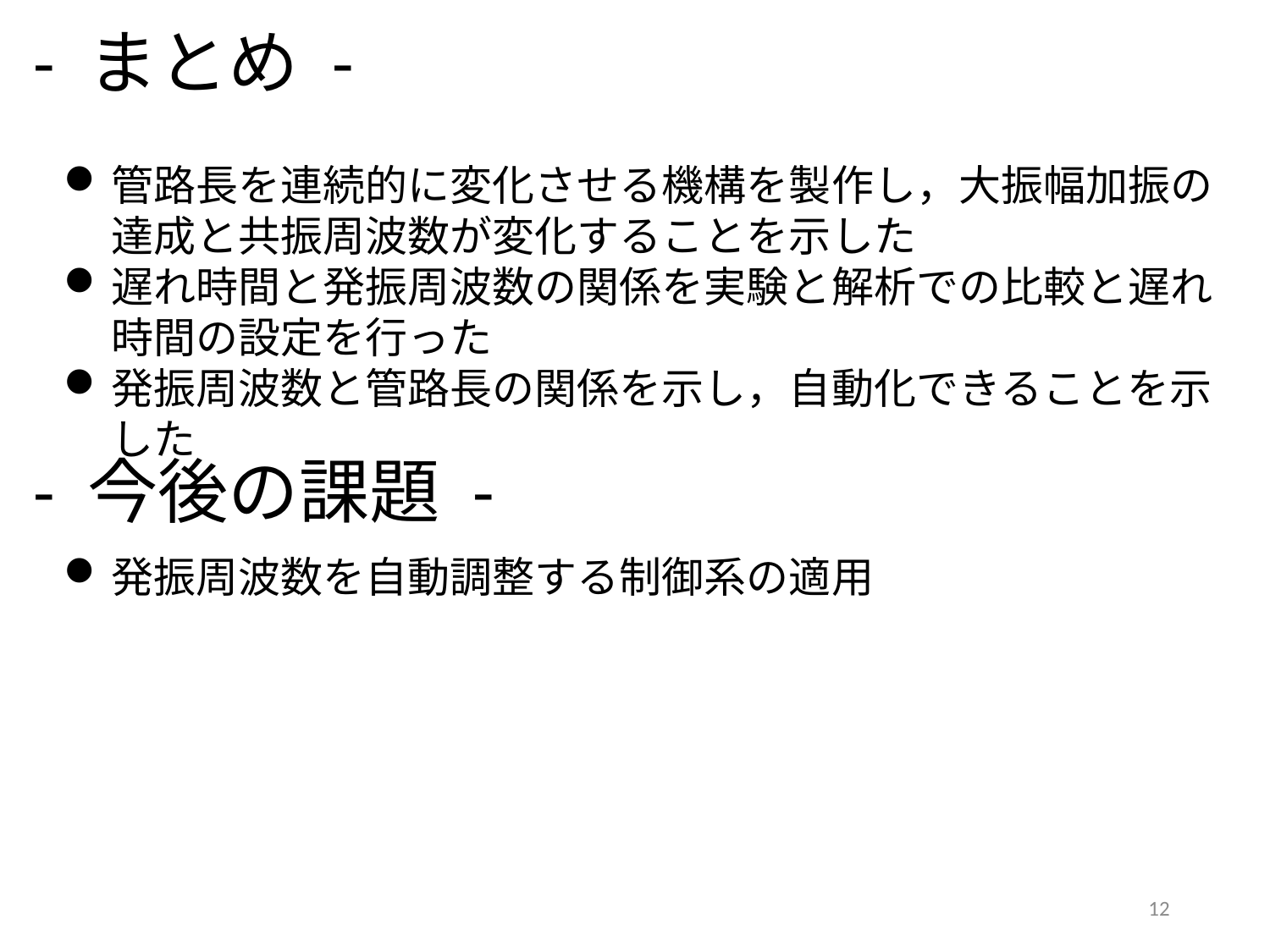

# - まとめ -
管路長を連続的に変化させる機構を製作し，大振幅加振の達成と共振周波数が変化することを示した
遅れ時間と発振周波数の関係を実験と解析での比較と遅れ時間の設定を行った
発振周波数と管路長の関係を示し，自動化できることを示した
- 今後の課題 -
発振周波数を自動調整する制御系の適用
12